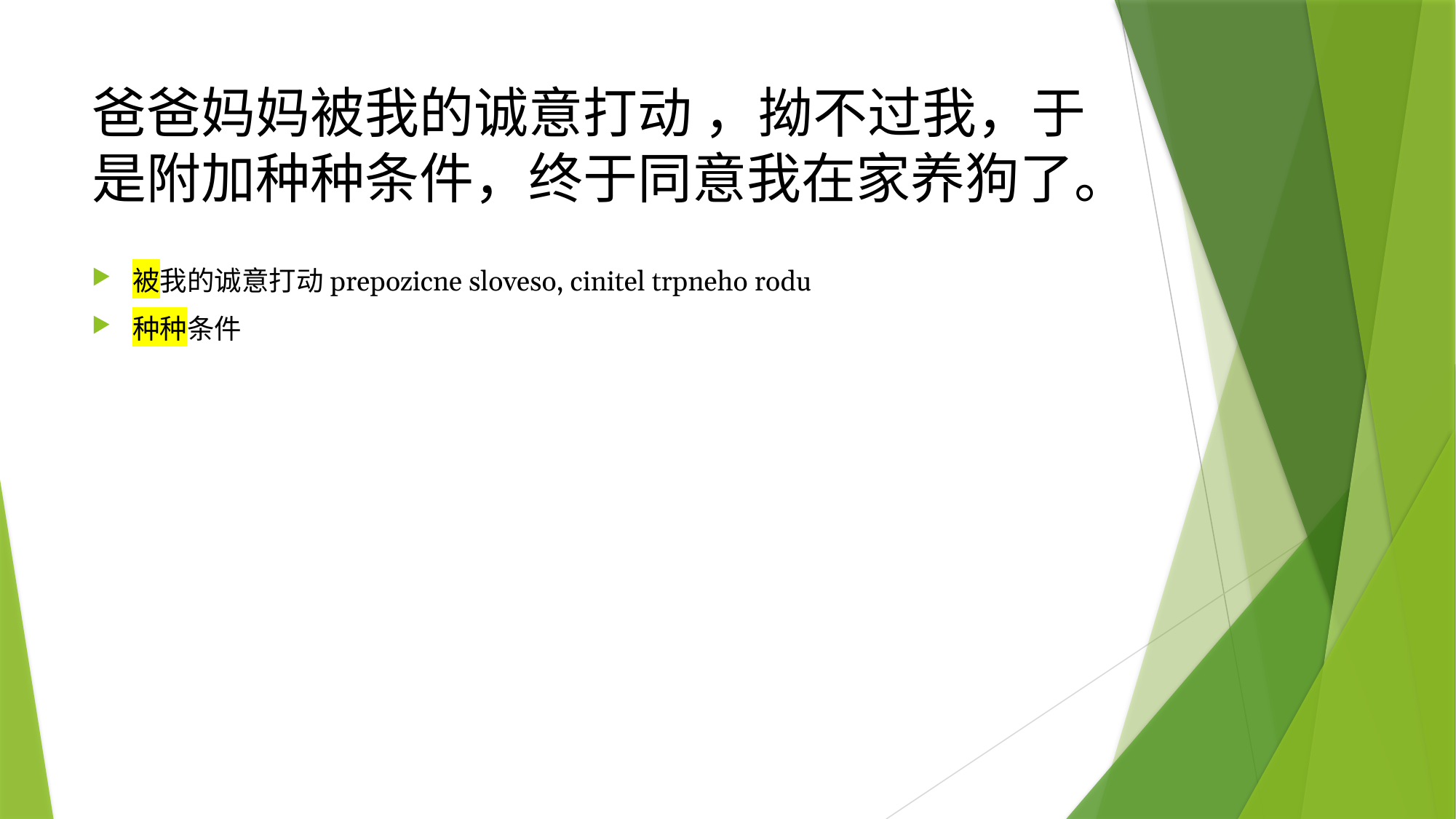

# 爸爸妈妈被我的诚意打动 ，拗不过我，于是附加种种条件，终于同意我在家养狗了。
被我的诚意打动prepozicne sloveso, cinitel trpneho rodu
种种条件